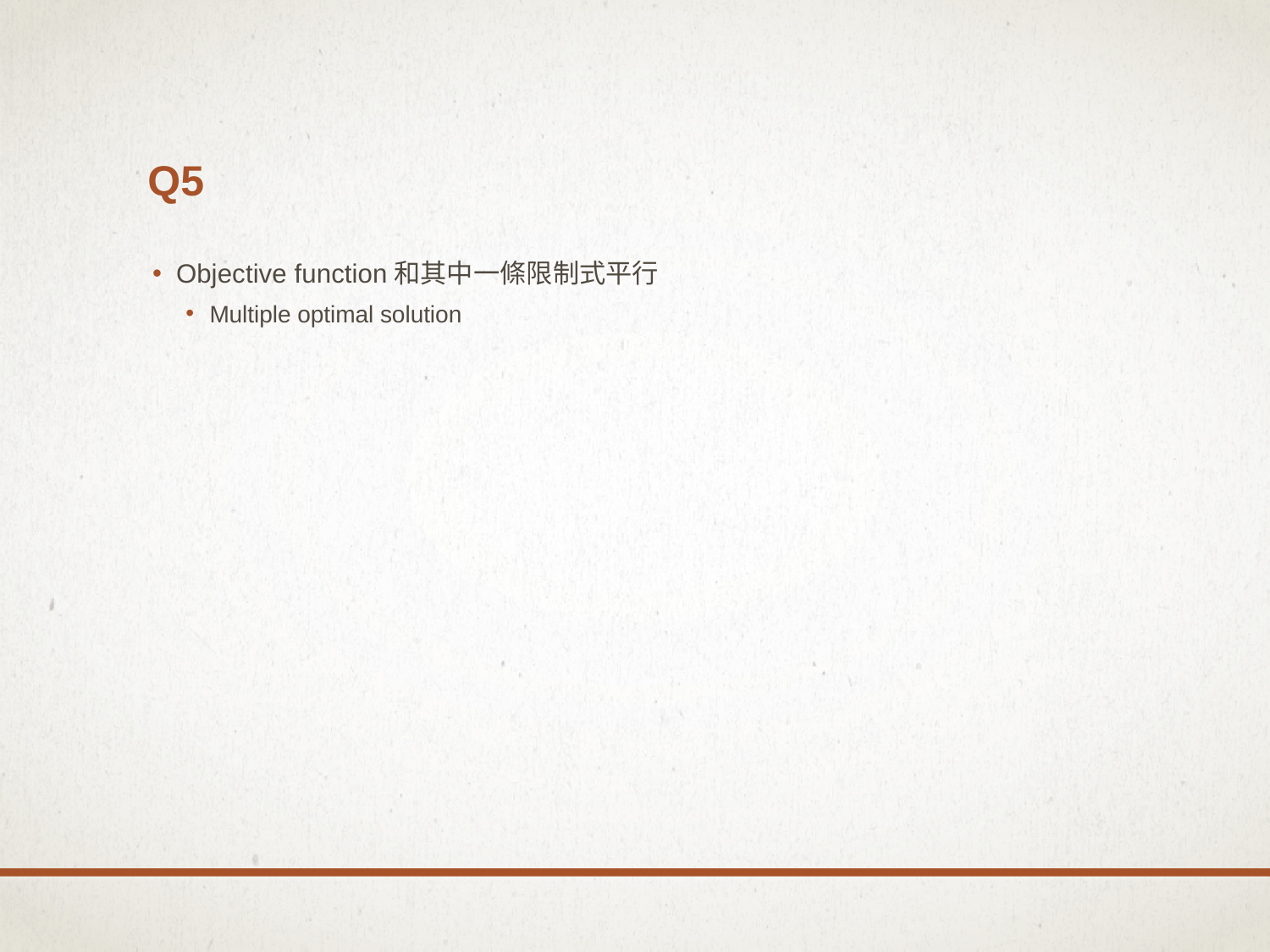

# Q5
Objective function和其中一條限制式平行
Multiple optimal solution